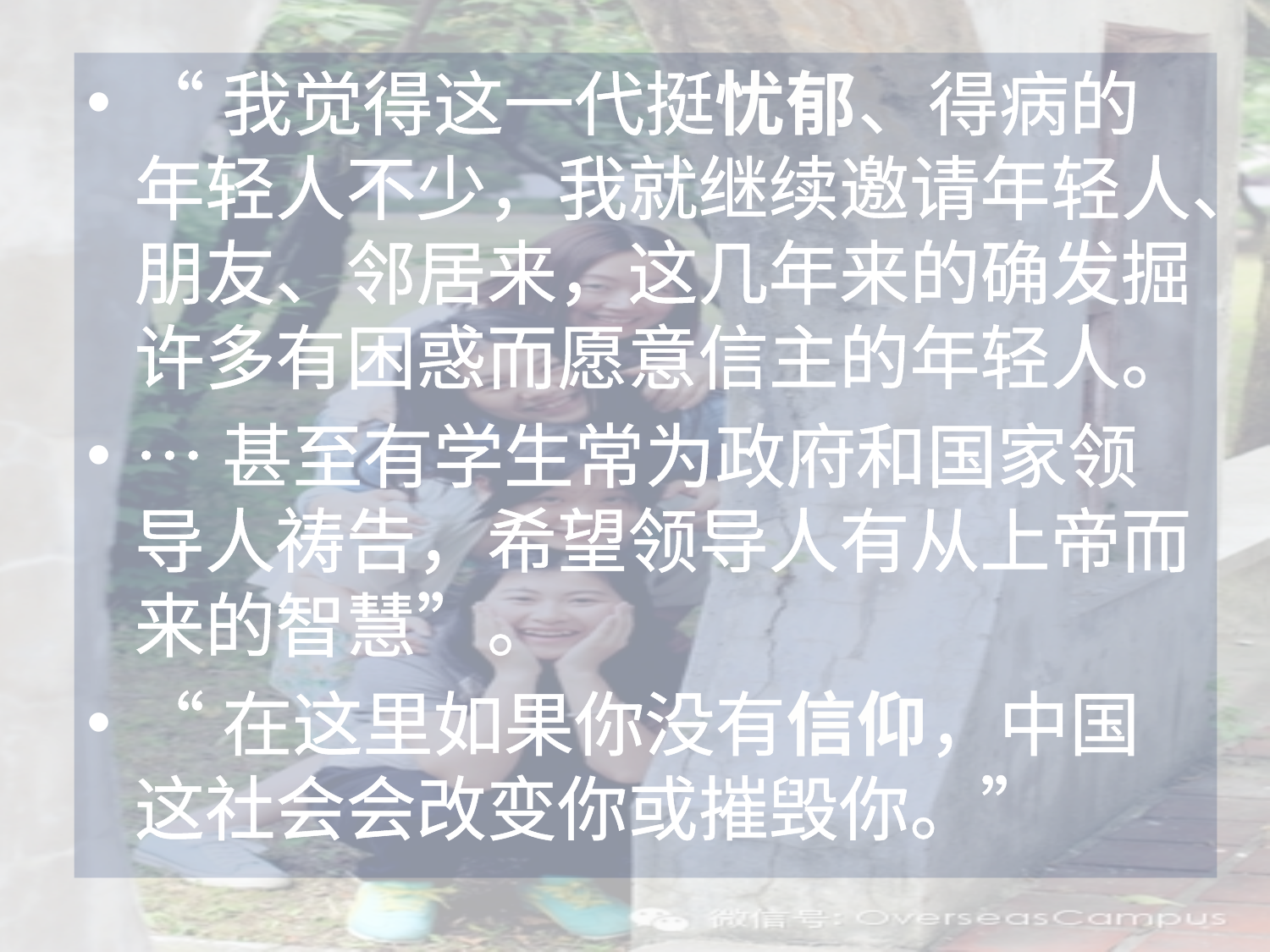

“我觉得这一代挺忧郁、得病的年轻人不少，我就继续邀请年轻人、朋友、邻居来，这几年来的确发掘许多有困惑而愿意信主的年轻人。
…甚至有学生常为政府和国家领导人祷告，希望领导人有从上帝而来的智慧”。
“在这里如果你没有信仰，中国这社会会改变你或摧毁你。”